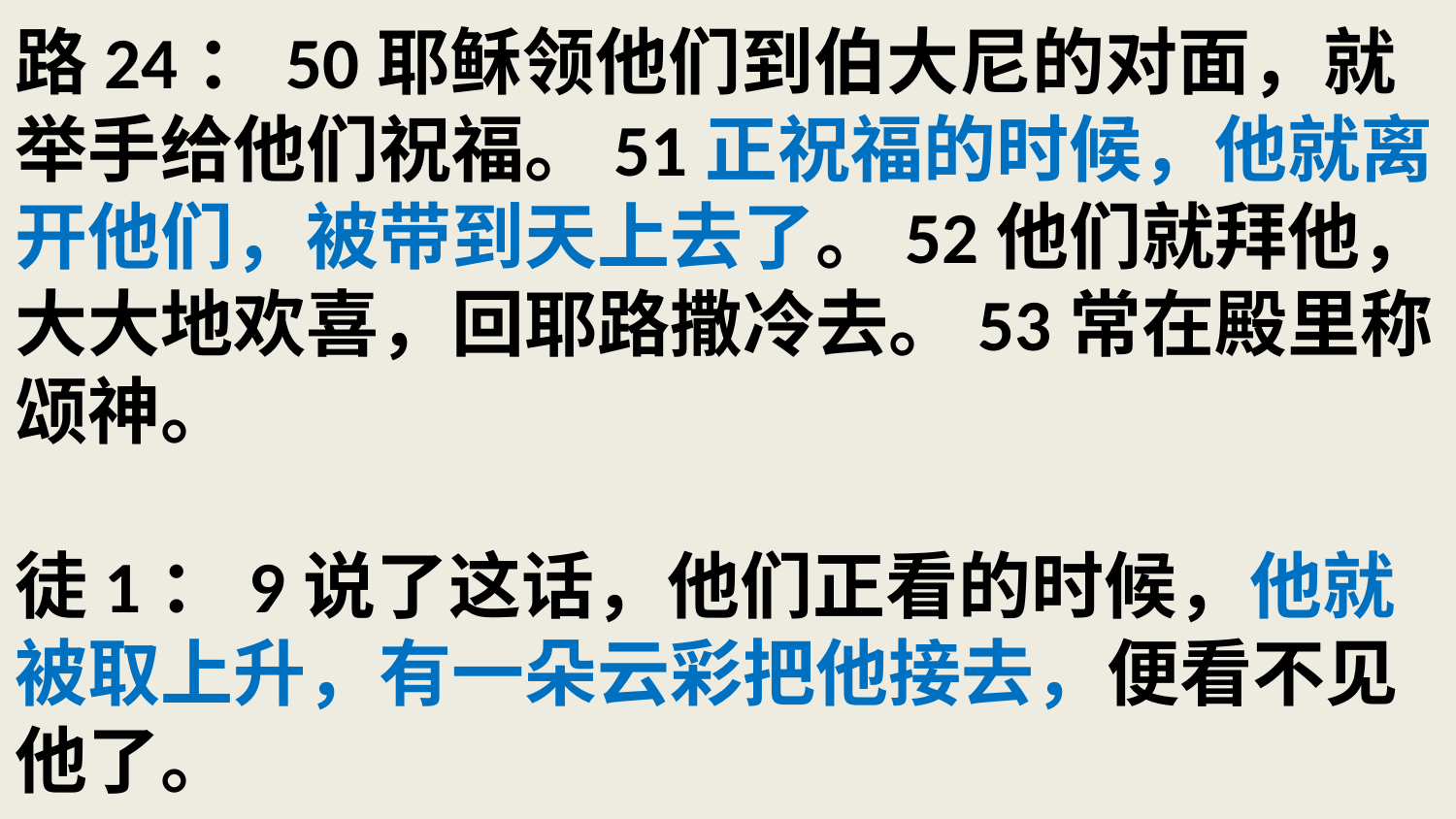

# 路24：50耶稣领他们到伯大尼的对面，就举手给他们祝福。51正祝福的时候，他就离开他们，被带到天上去了。52他们就拜他，大大地欢喜，回耶路撒冷去。53常在殿里称颂神。 徒1：9说了这话，他们正看的时候，他就被取上升，有一朵云彩把他接去，便看不见他了。